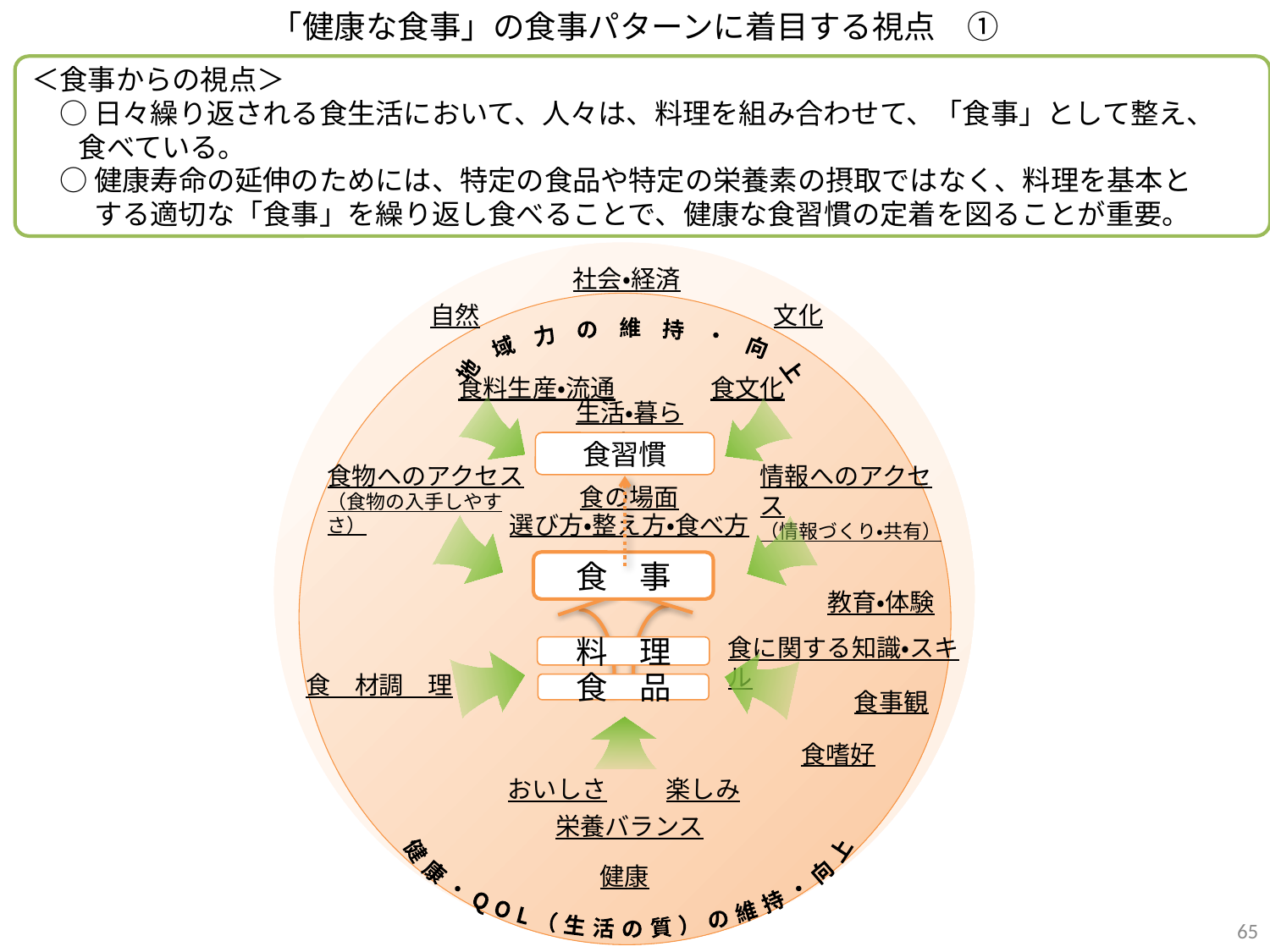

「健康な食事」の食事パターンに着目する視点　①
＜食事からの視点＞
　○ 日々繰り返される食生活において、人々は、料理を組み合わせて、「食事」として整え、
　   食べている。
　○ 健康寿命の延伸のためには、特定の食品や特定の栄養素の摂取ではなく、料理を基本と
　　 する適切な「食事」を繰り返し食べることで、健康な食習慣の定着を図ることが重要。

社会・経済

自然
文化
 地　域　力　の　維　持　・　向　上
食料生産・流通
食文化
生活・暮らし

食習慣
食物へのアクセス
（食物の入手しやすさ）
情報へのアクセス
（情報づくり・共有）
食の場面
選び方・整え方・食べ方

食　事
教育・体験

食に関する知識・スキル
料　理

食　材
調　理
食　品
食事観
　健 康 ・ Q O L （ 生 活 の 質 ） の 維 持 ・ 向 上

食嗜好
おいしさ
楽しみ
栄養バランス
健康
65